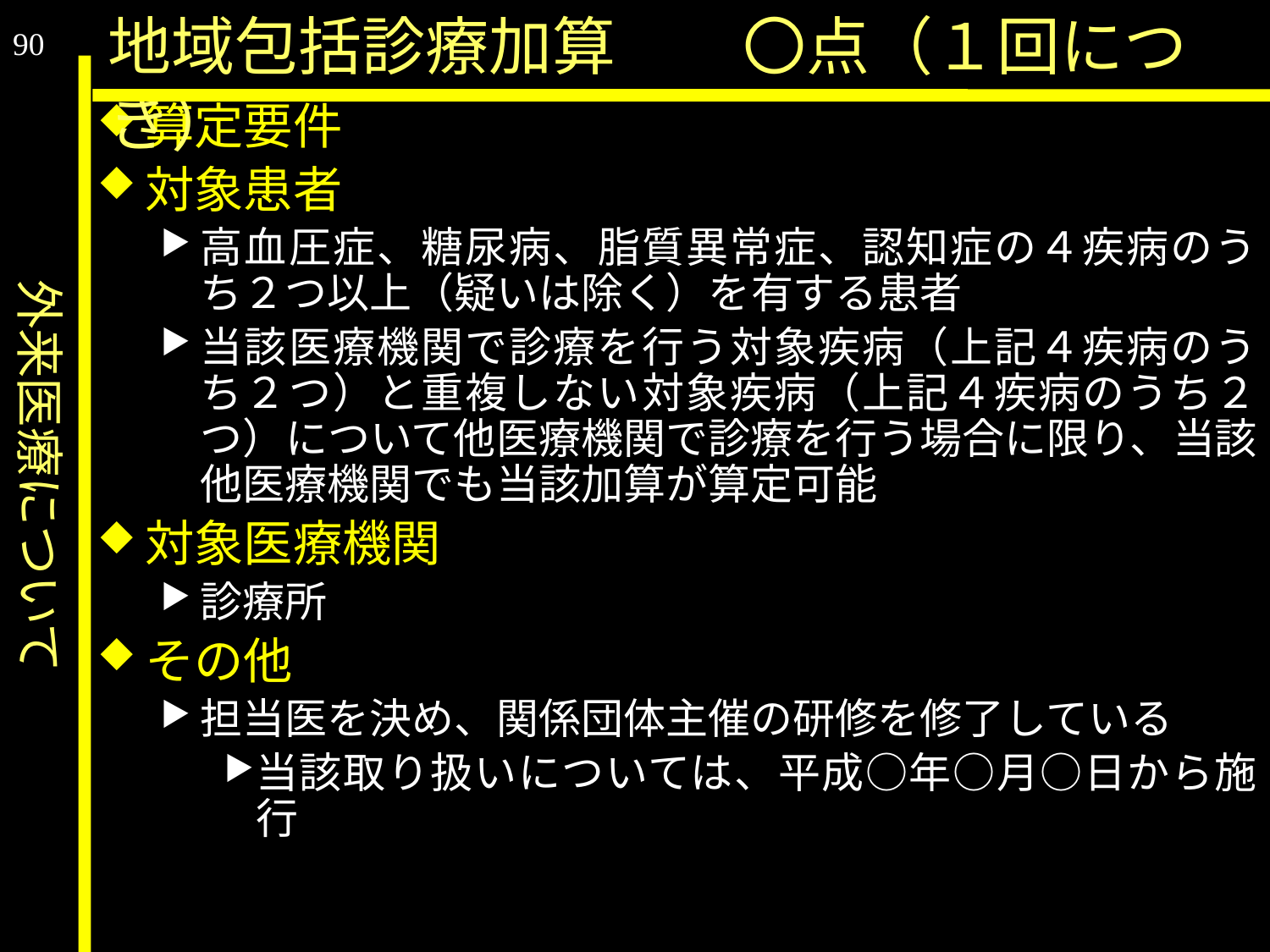

外来医療について
地域包括診療加算　　〇点（１回につき）
90

算定要件
対象患者
高血圧症、糖尿病、脂質異常症、認知症の４疾病のうち２つ以上（疑いは除く）を有する患者
当該医療機関で診療を行う対象疾病（上記４疾病のうち２つ）と重複しない対象疾病（上記４疾病のうち２つ）について他医療機関で診療を行う場合に限り、当該他医療機関でも当該加算が算定可能
対象医療機関
診療所
その他
担当医を決め、関係団体主催の研修を修了している
当該取り扱いについては、平成○年○月○日から施行